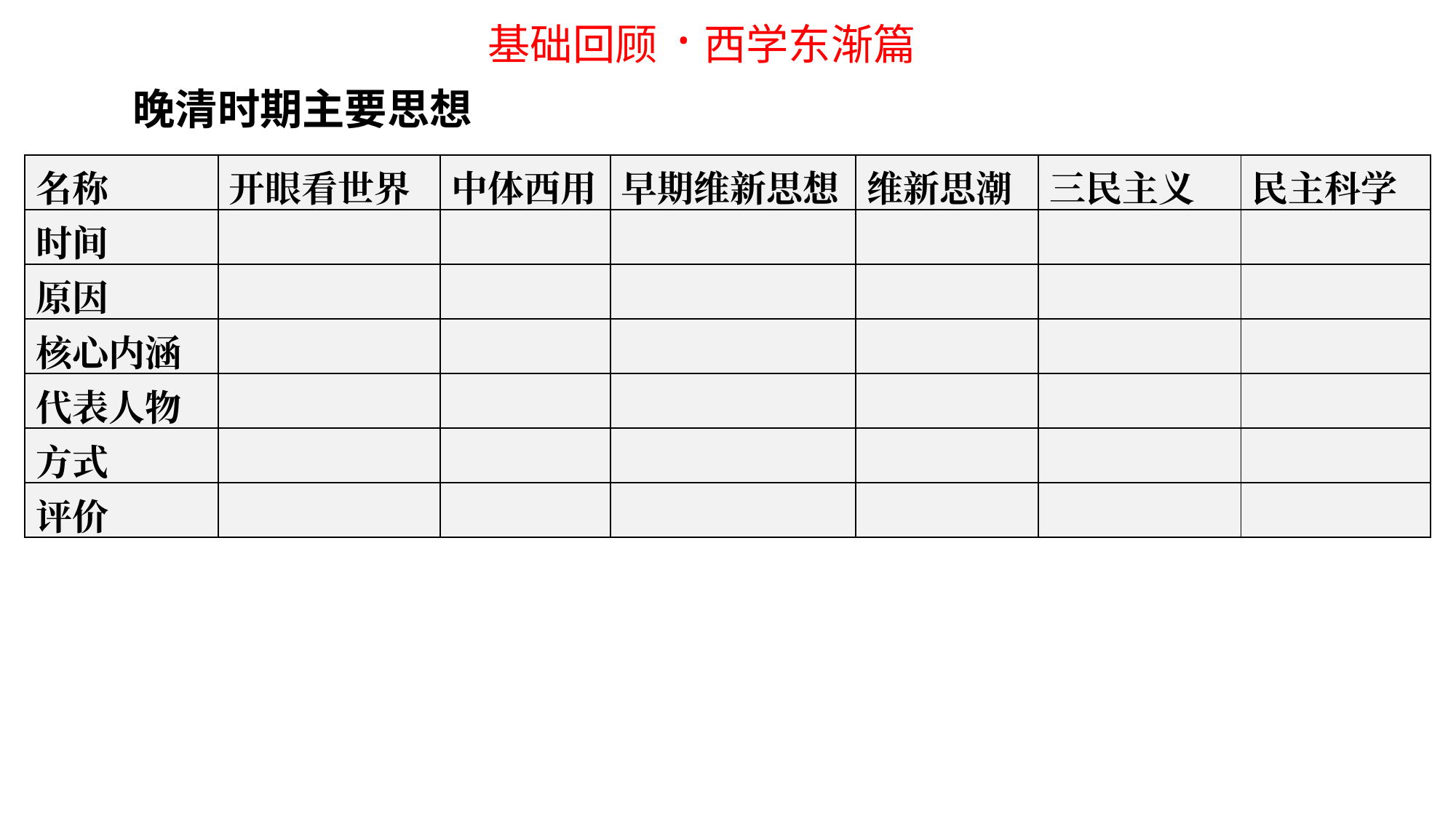

基础回顾 ·西学东渐篇
晚清时期主要思想
| 名称 | 开眼看世界 | 中体西用 | 早期维新思想 | 维新思潮 | 三民主义 | 民主科学 |
| --- | --- | --- | --- | --- | --- | --- |
| 时间 |  |  |  |  |  |  |
| 原因 |  |  |  |  |  |  |
| 核心内涵 |  |  |  |  |  |  |
| 代表人物 |  |  |  |  |  |  |
| 方式 |  |  |  |  |  |  |
| 评价 |  |  |  |  |  |  |